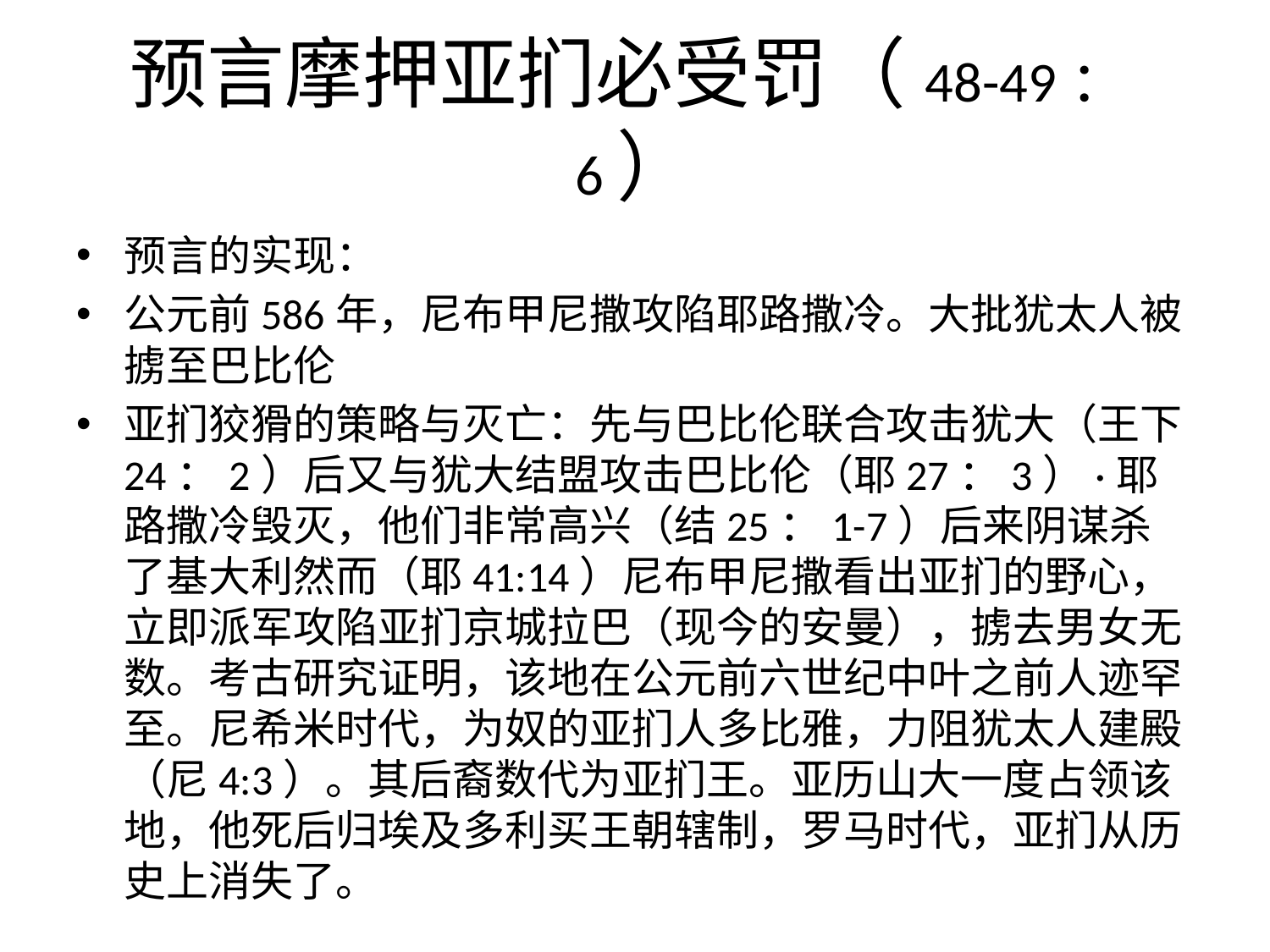

# 预言摩押亚扪必受罚（48-49：6）
预言的实现：
公元前586年，尼布甲尼撒攻陷耶路撒冷。大批犹太人被掳至巴比伦
亚扪狡猾的策略与灭亡：先与巴比伦联合攻击犹大（王下24：2）后又与犹大结盟攻击巴比伦（耶27：3）·耶路撒冷毁灭，他们非常高兴（结25：1-7）后来阴谋杀了基大利然而（耶41:14）尼布甲尼撒看出亚扪的野心，立即派军攻陷亚扪京城拉巴（现今的安曼），掳去男女无数。考古研究证明，该地在公元前六世纪中叶之前人迹罕至。尼希米时代，为奴的亚扪人多比雅，力阻犹太人建殿（尼4:3）。其后裔数代为亚扪王。亚历山大一度占领该地，他死后归埃及多利买王朝辖制，罗马时代，亚扪从历史上消失了。